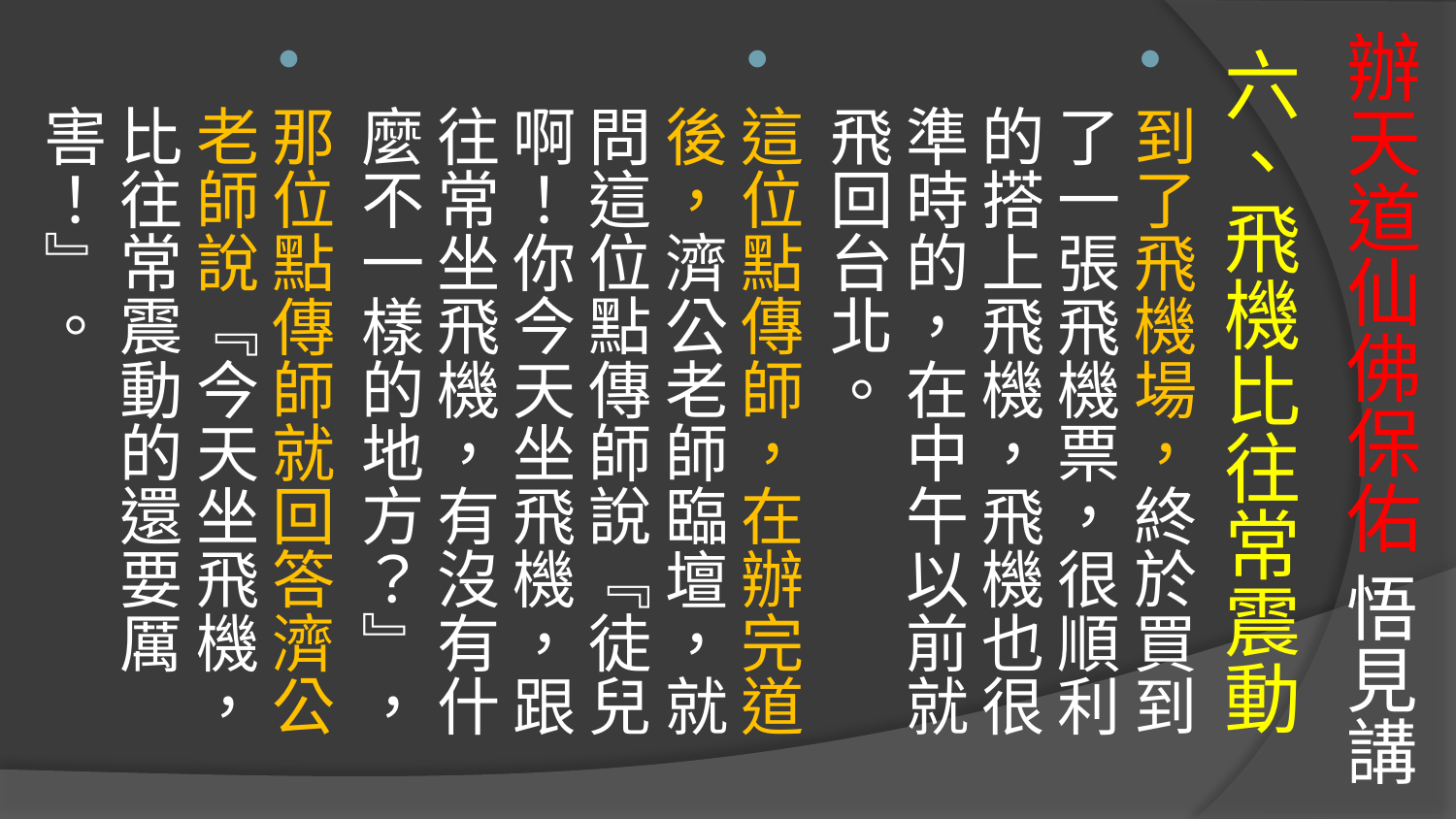

# 辦天道仙佛保佑 悟見講
六、飛機比往常震動
到了飛機場，終於買到了一張飛機票，很順利的搭上飛機，飛機也很準時的，在中午以前就飛回台北。
這位點傳師，在辦完道後，濟公老師臨壇，就問這位點傳師說『徒兒啊！你今天坐飛機，跟往常坐飛機，有沒有什麼不一樣的地方？』，
那位點傳師就回答濟公老師說『今天坐飛機，比往常震動的還要厲害！』。